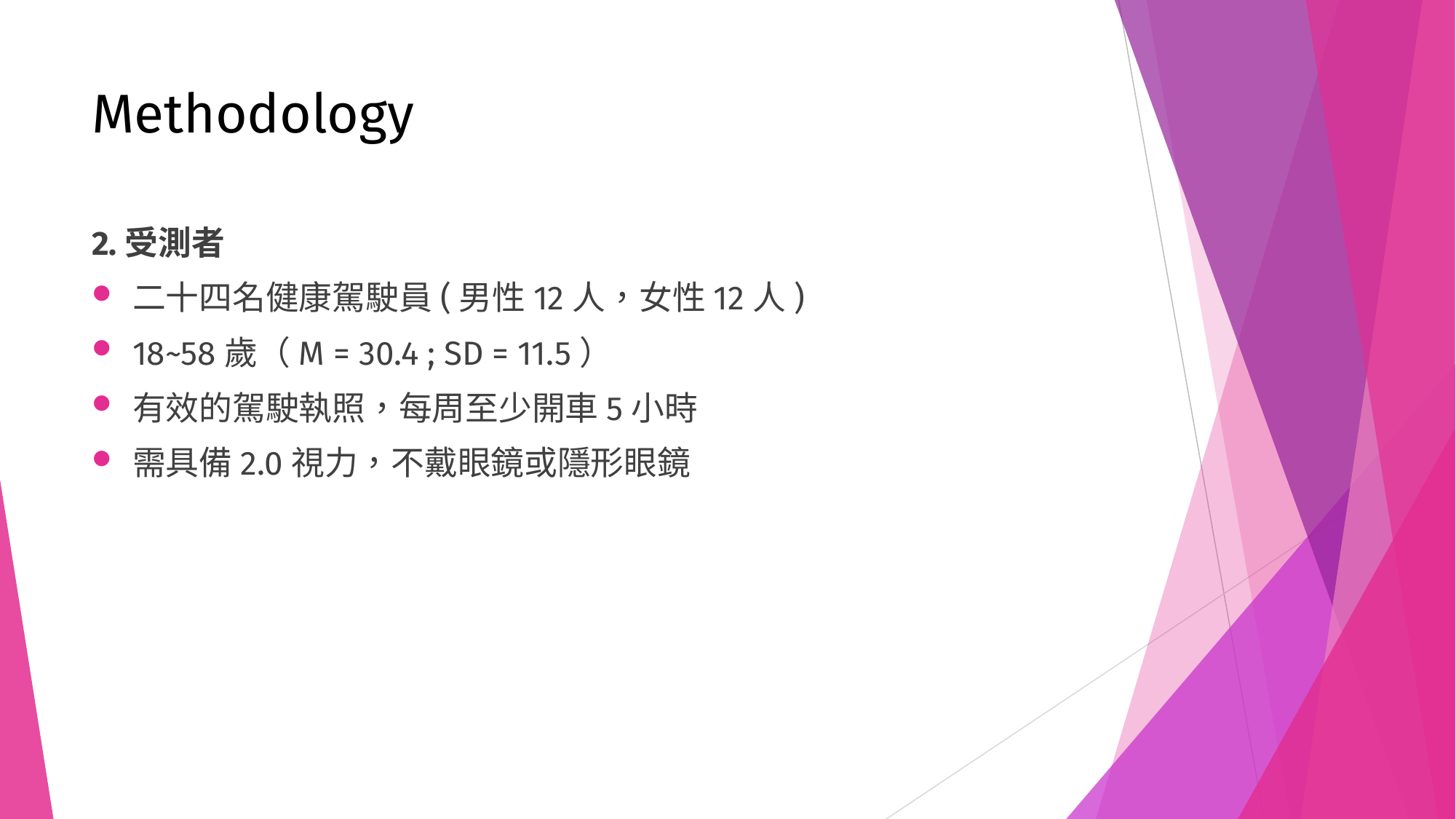

# Methodology
2.受測者
二十四名健康駕駛員(男性12人，女性12人)
18~58歲（M = 30.4 ; SD = 11.5）
有效的駕駛執照，每周至少開車5小時
需具備2.0視力，不戴眼鏡或隱形眼鏡